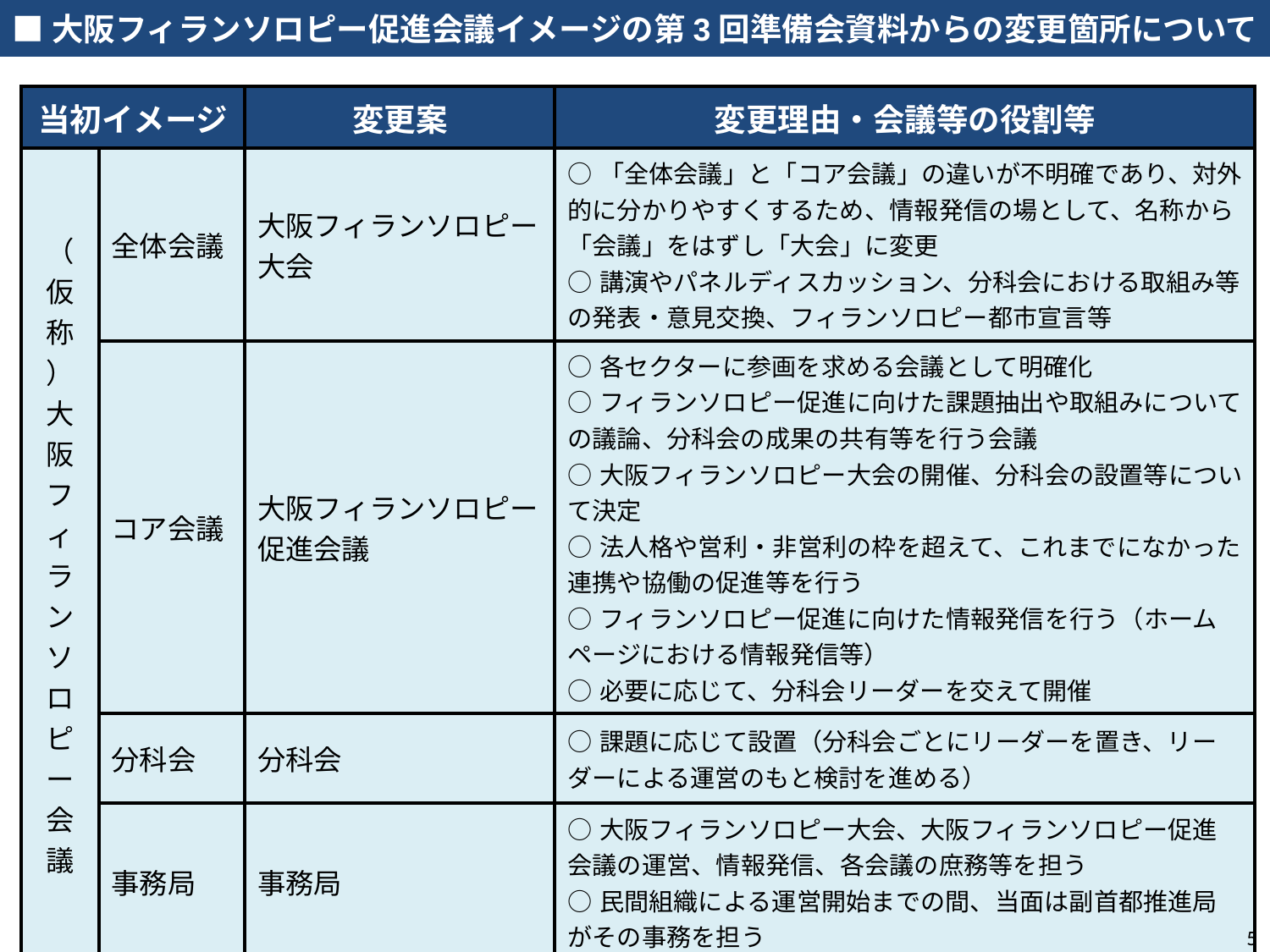

■大阪フィランソロピー促進会議イメージの第3回準備会資料からの変更箇所について
| 当初イメージ |  | 変更案 | 変更理由・会議等の役割等 |
| --- | --- | --- | --- |
| （仮称）大阪フィランソロピー会議 | 全体会議 | 大阪フィランソロピー大会 | ○「全体会議」と「コア会議」の違いが不明確であり、対外的に分かりやすくするため、情報発信の場として、名称から「会議」をはずし「大会」に変更 ○講演やパネルディスカッション、分科会における取組み等の発表・意見交換、フィランソロピー都市宣言等 |
|  | コア会議 | 大阪フィランソロピー促進会議 | ○各セクターに参画を求める会議として明確化 ○フィランソロピー促進に向けた課題抽出や取組みについての議論、分科会の成果の共有等を行う会議 ○大阪フィランソロピー大会の開催、分科会の設置等について決定 ○法人格や営利・非営利の枠を超えて、これまでになかった連携や協働の促進等を行う ○フィランソロピー促進に向けた情報発信を行う（ホームページにおける情報発信等） ○必要に応じて、分科会リーダーを交えて開催 |
|  | 分科会 | 分科会 | ○課題に応じて設置（分科会ごとにリーダーを置き、リーダーによる運営のもと検討を進める） |
|  | 事務局 | 事務局 | ○大阪フィランソロピー大会、大阪フィランソロピー促進会議の運営、情報発信、各会議の庶務等を担う ○民間組織による運営開始までの間、当面は副首都推進局がその事務を担う |
5